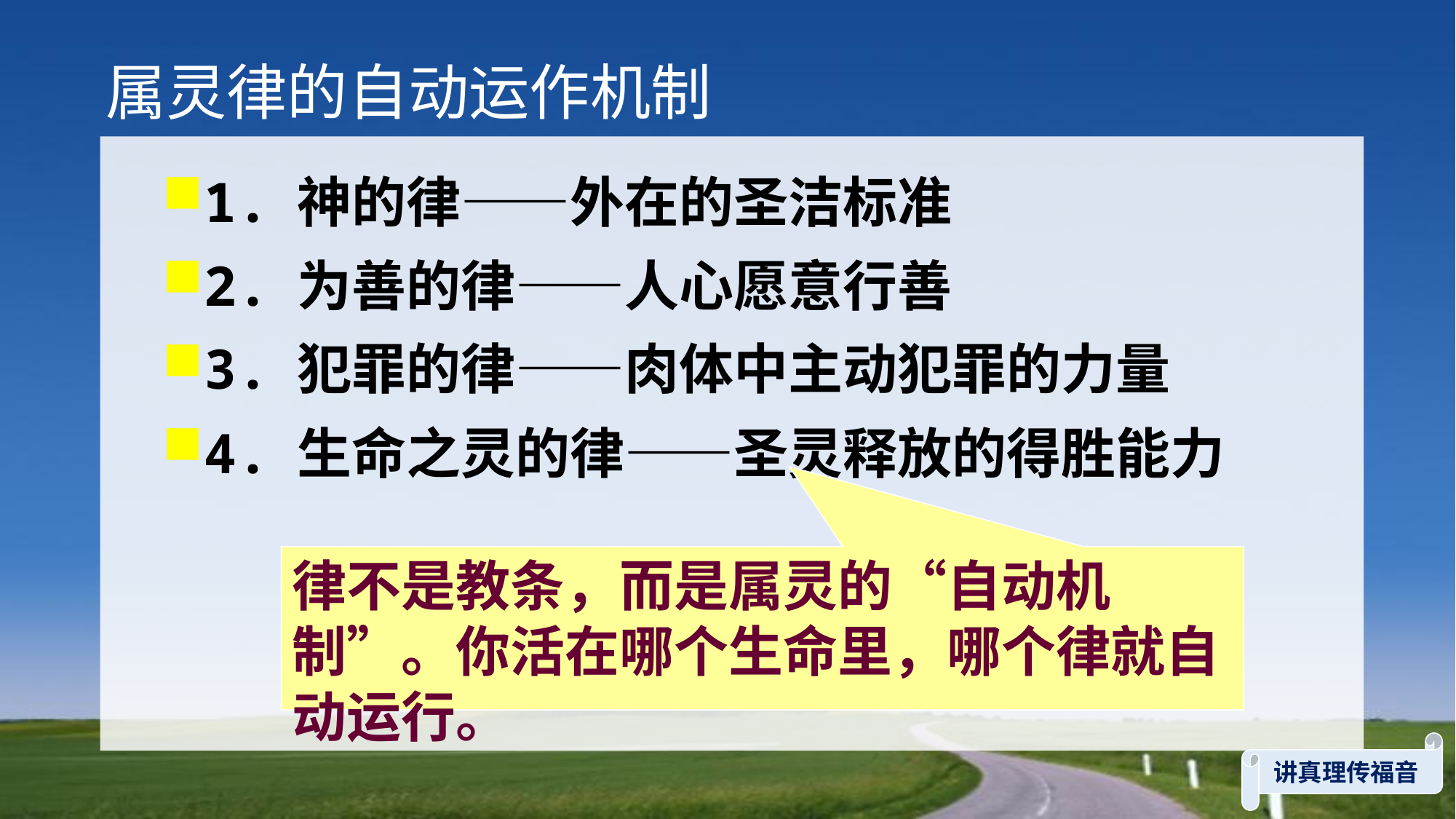

属灵律的自动运作机制

1.	神的律——外在的圣洁标准
2.	为善的律——人心愿意行善
3.	犯罪的律——肉体中主动犯罪的力量
4.	生命之灵的律——圣灵释放的得胜能力
律不是教条，而是属灵的“自动机制”。你活在哪个生命里，哪个律就自动运行。
讲真理传福音